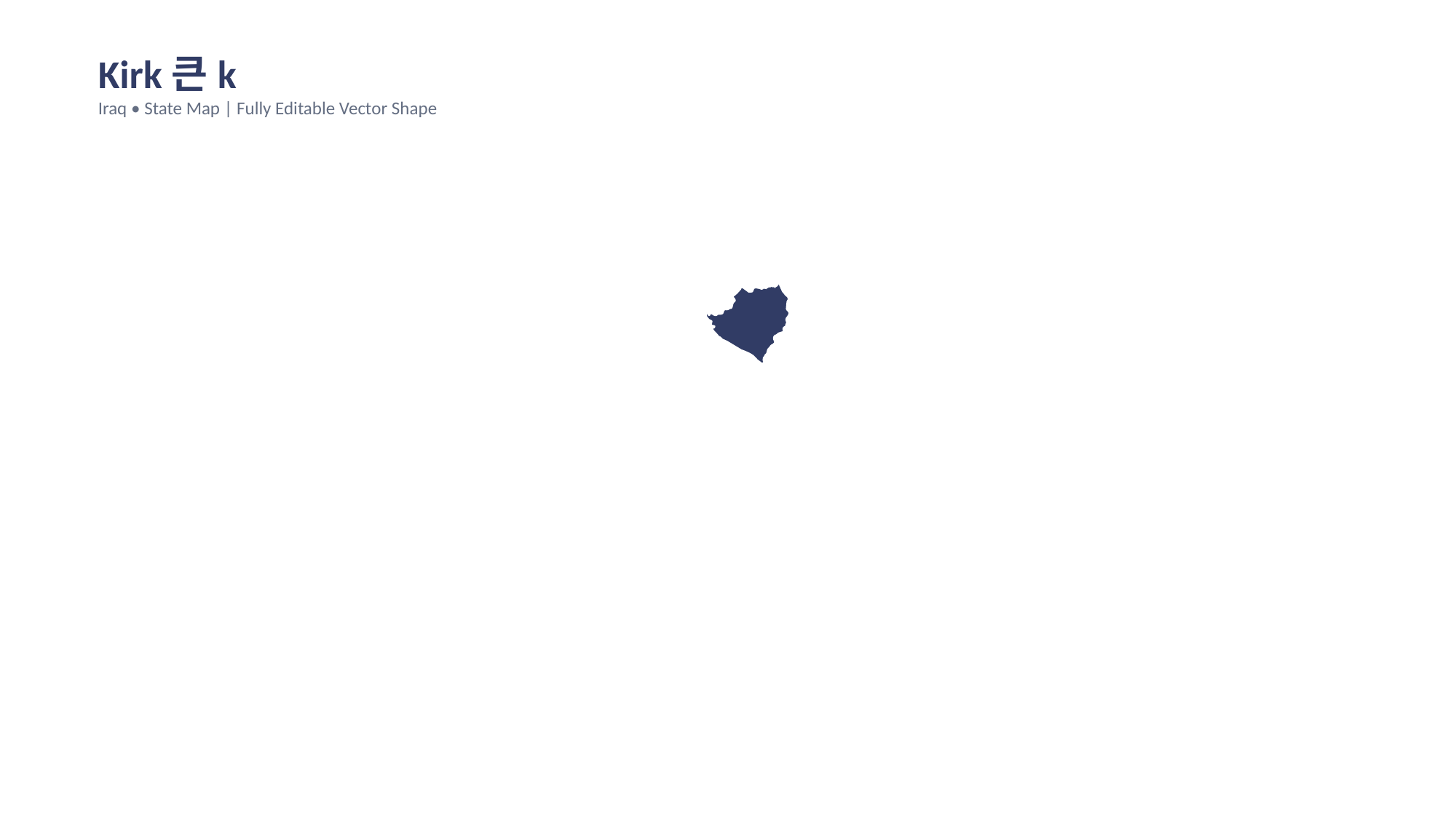

Kirk큰k
Iraq • State Map | Fully Editable Vector Shape